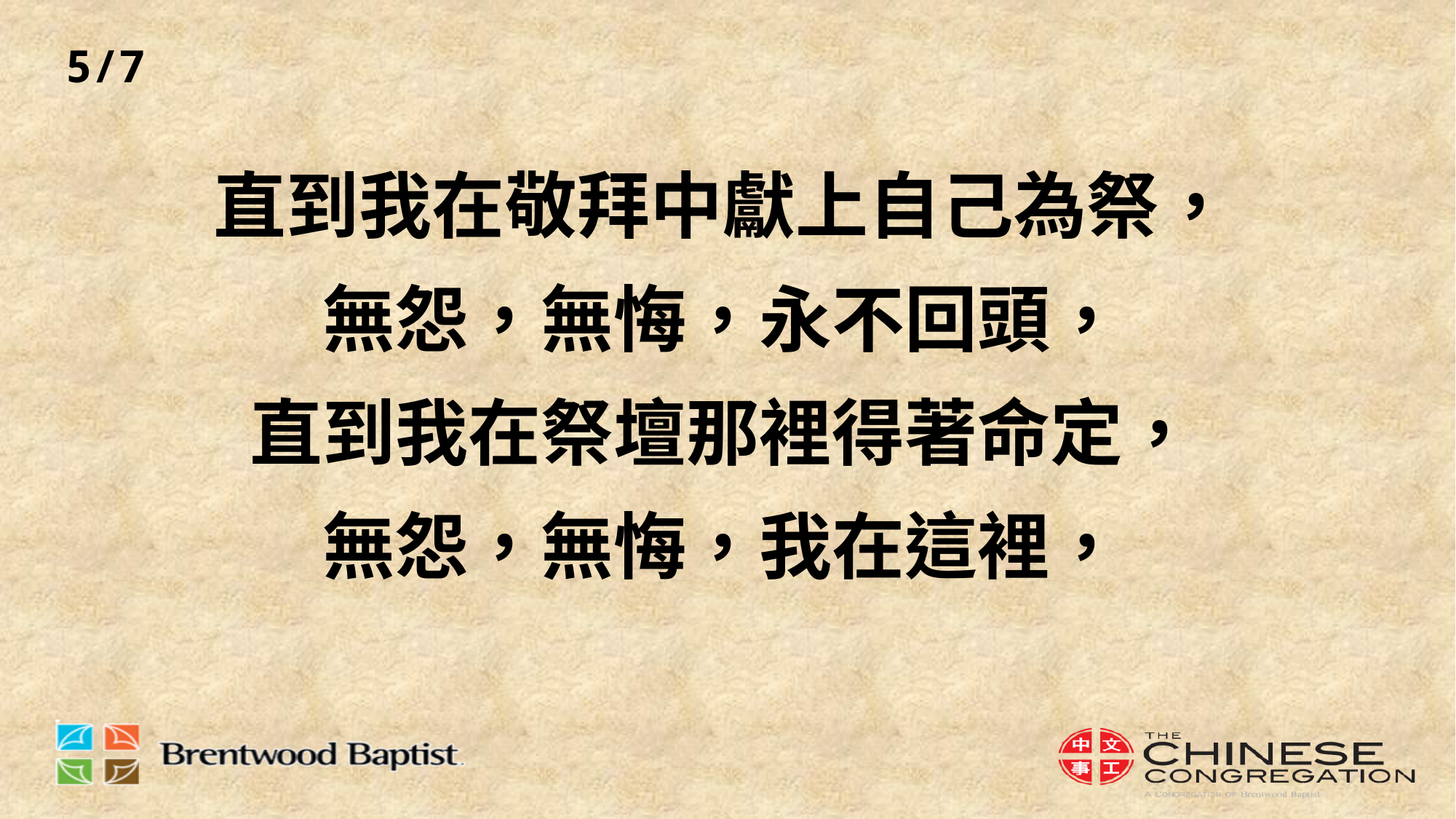

5/7
# 直到我在敬拜中獻上自己為祭， 無怨，無悔，永不回頭， 直到我在祭壇那裡得著命定， 無怨，無悔，我在這裡，